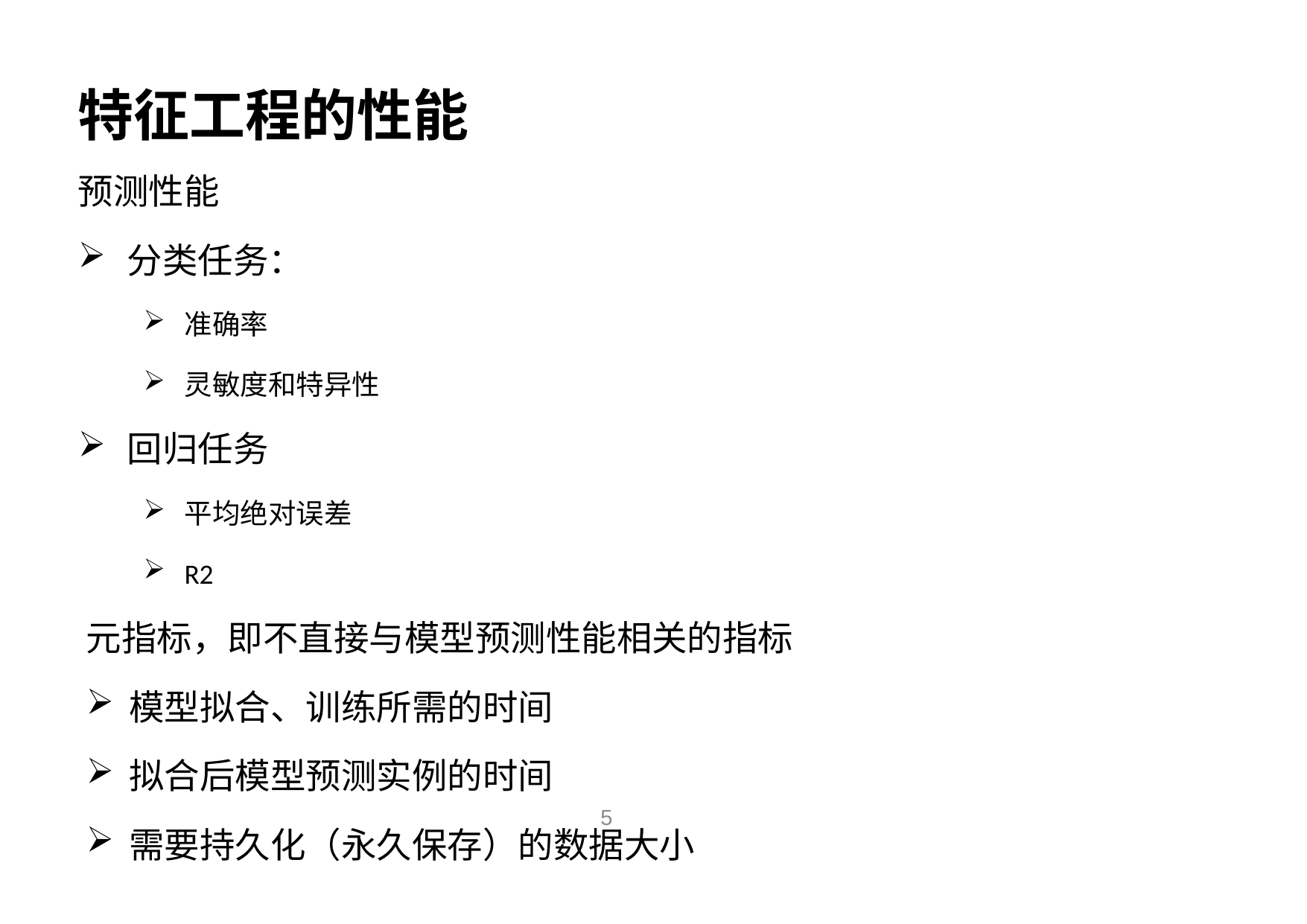

# 特征工程的性能
预测性能
分类任务：
准确率
灵敏度和特异性
回归任务
平均绝对误差
R2
元指标，即不直接与模型预测性能相关的指标
模型拟合、训练所需的时间
拟合后模型预测实例的时间
需要持久化（永久保存）的数据大小
5